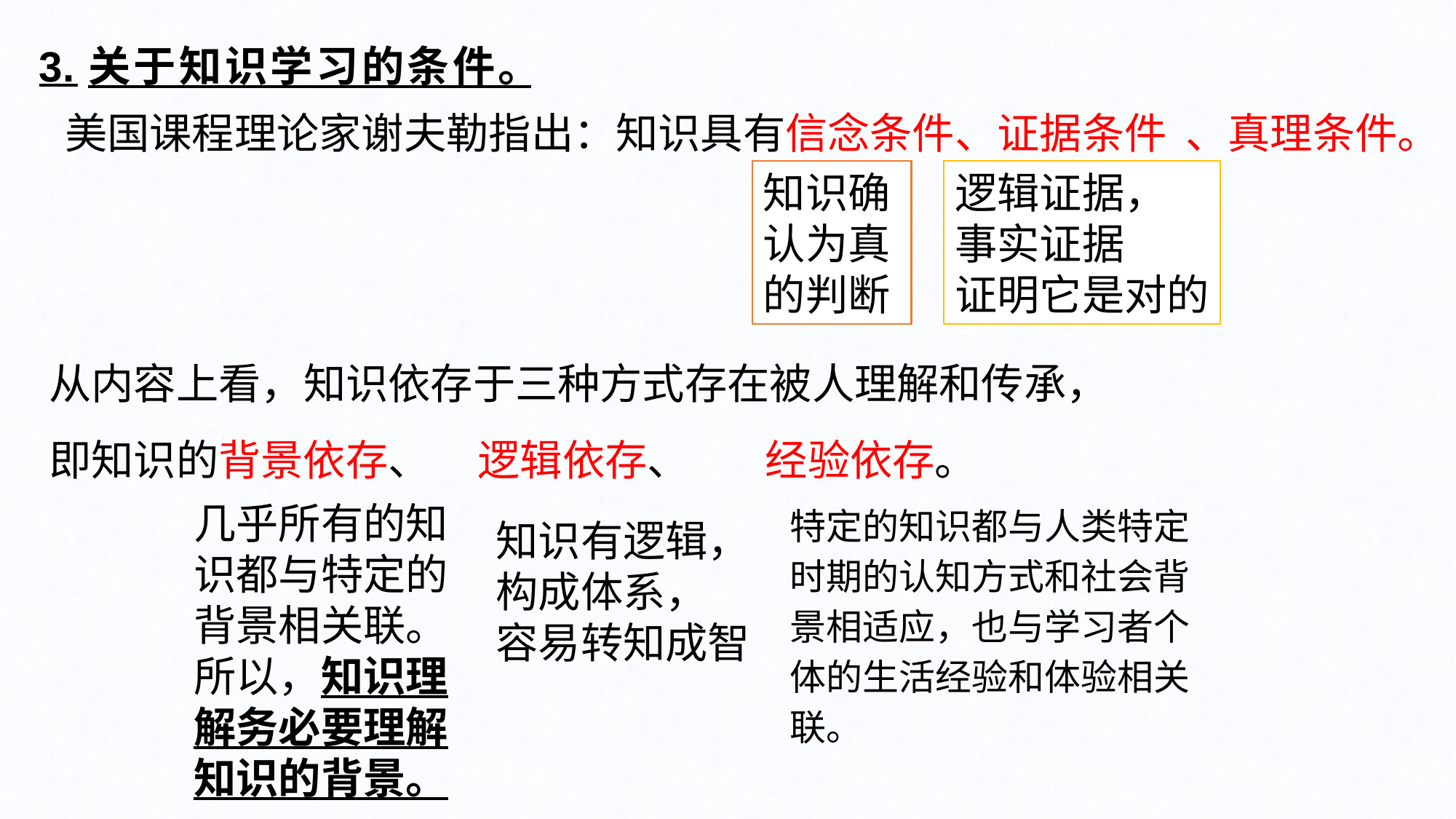

3.关于知识学习的条件。
美国课程理论家谢夫勒指出：知识具有信念条件、证据条件  、真理条件。

知识确认为真的判断
逻辑证据，
事实证据
证明它是对的
从内容上看，知识依存于三种方式存在被人理解和传承，
即知识的背景依存、     逻辑依存、        经验依存。
几乎所有的知识都与特定的背景相关联。
所以，知识理解务必要理解知识的背景。
特定的知识都与人类特定时期的认知方式和社会背景相适应，也与学习者个体的生活经验和体验相关联。
知识有逻辑，
构成体系，
容易转知成智